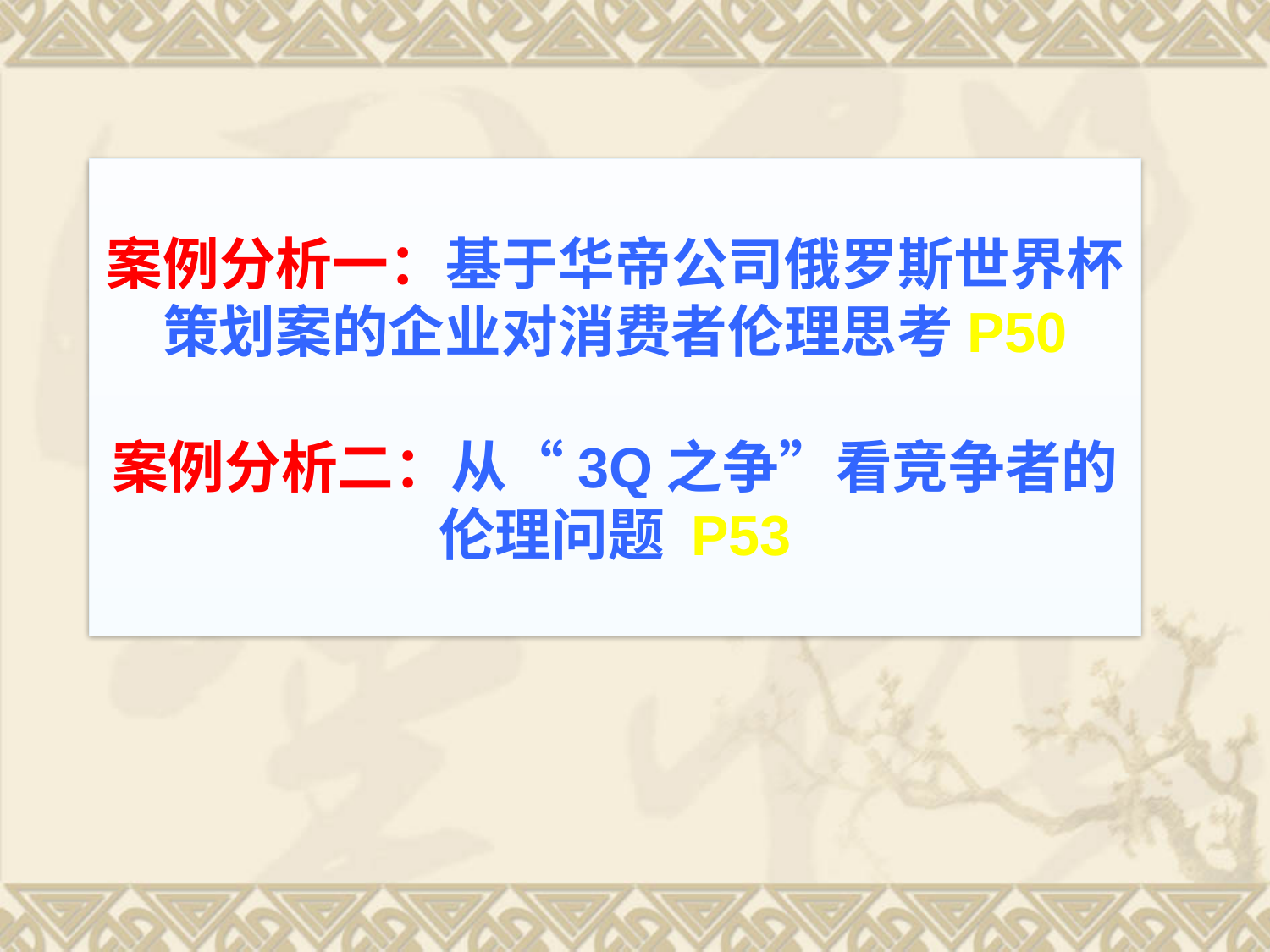

案例分析一：基于华帝公司俄罗斯世界杯策划案的企业对消费者伦理思考P50

案例分析二：从“3Q之争”看竞争者的伦理问题 P53